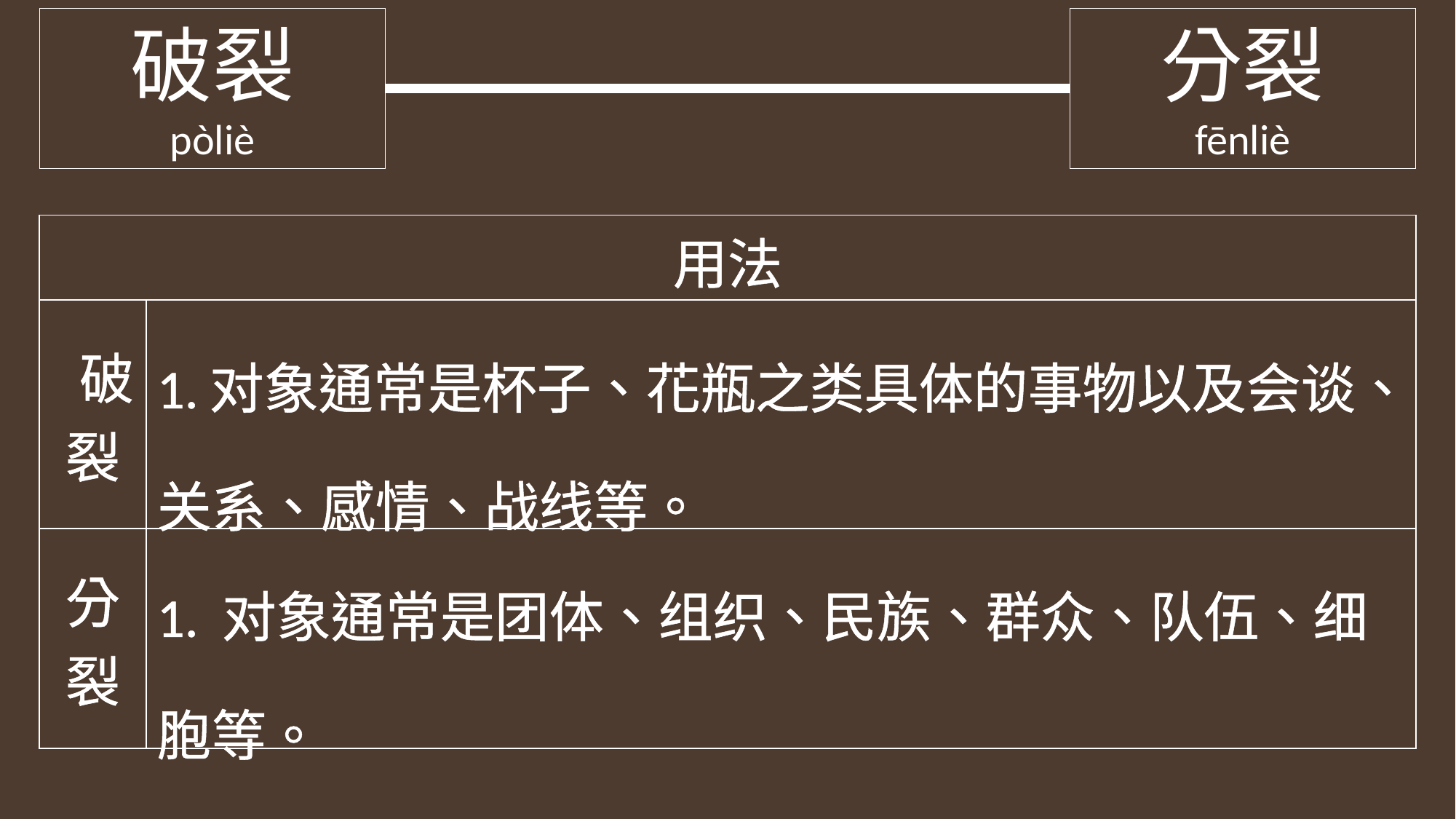

破裂
pòliè
分裂
fēnliè
|  |
| --- |
| 用法 |  |
| --- | --- |
| 破裂 | 1.对象通常是杯子、花瓶之类具体的事物以及会谈、关系、感情、战线等。 |
| 分裂 | 1. 对象通常是团体、组织、民族、群众、队伍、细胞等。 |